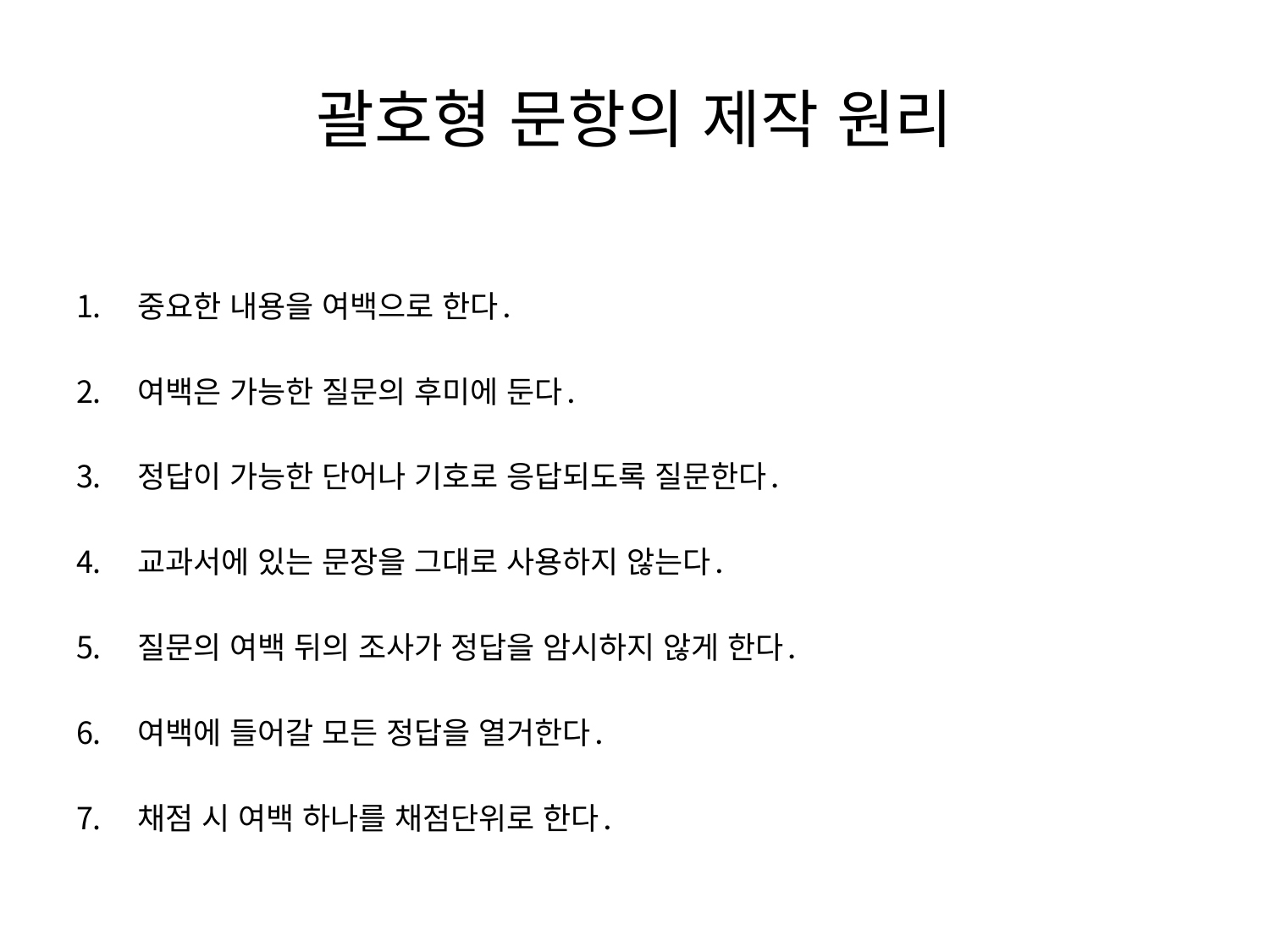

# 괄호형 문항의 제작 원리

중요한 내용을 여백으로 한다.

여백은 가능한 질문의 후미에 둔다.

정답이 가능한 단어나 기호로 응답되도록 질문한다.

교과서에 있는 문장을 그대로 사용하지 않는다.

질문의 여백 뒤의 조사가 정답을 암시하지 않게 한다.

여백에 들어갈 모든 정답을 열거한다.

채점 시 여백 하나를 채점단위로 한다.